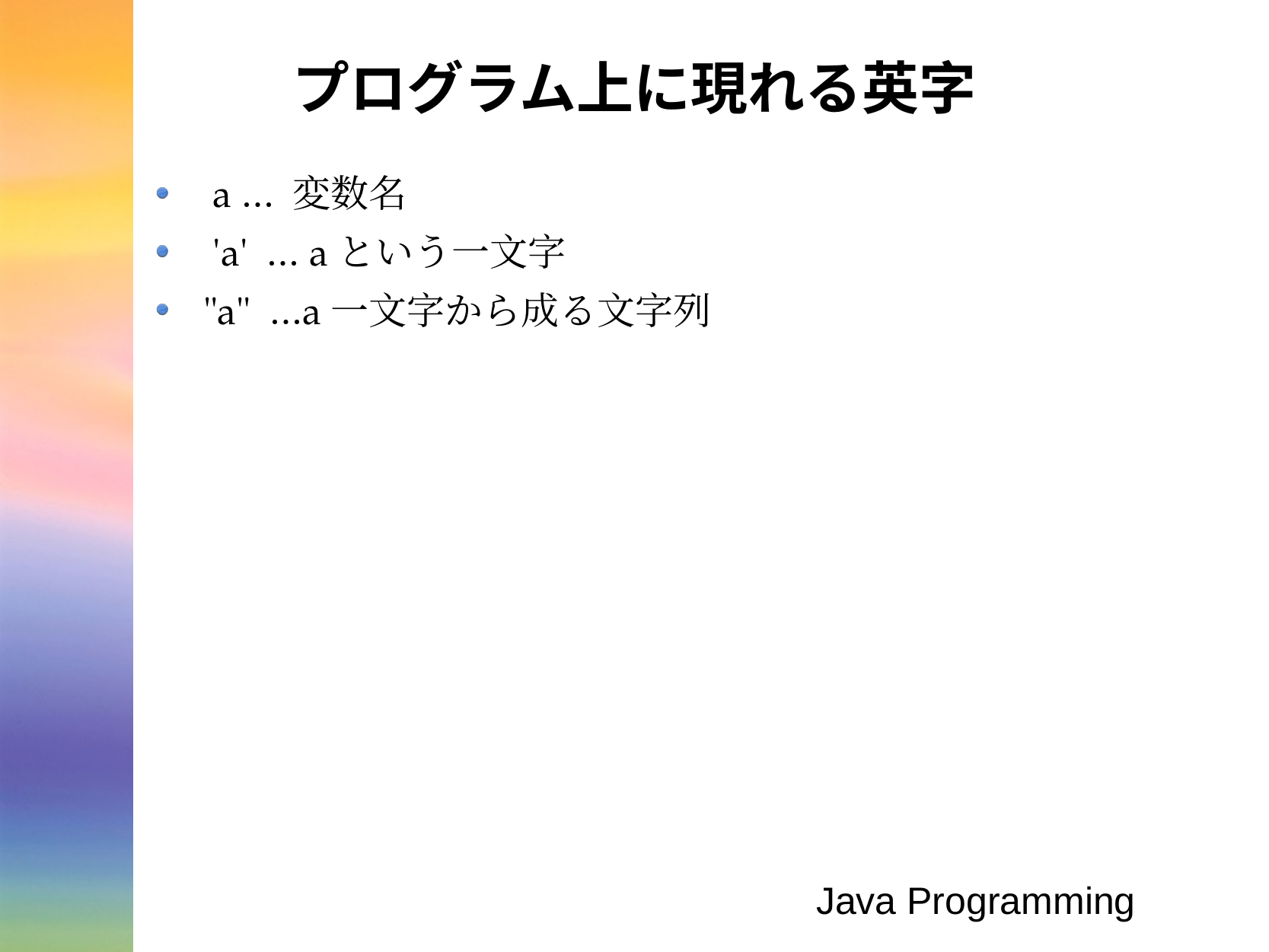

# プログラム上に現れる英字
 a … 変数名
 'a'  … aという一文字
"a"  …a一文字から成る文字列